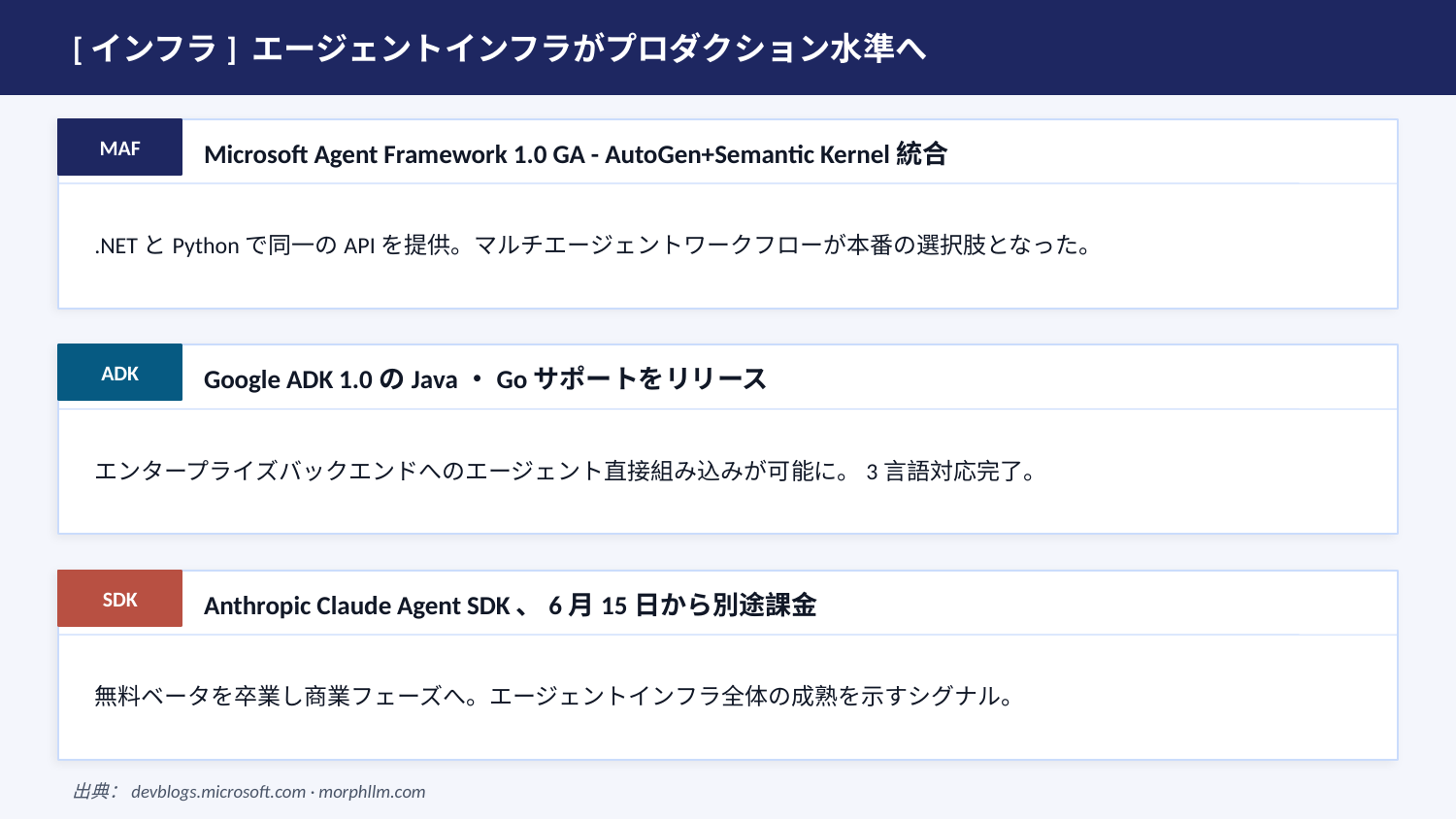

[インフラ] エージェントインフラがプロダクション水準へ

MAF
Microsoft Agent Framework 1.0 GA - AutoGen+Semantic Kernel統合

.NETとPythonで同一のAPIを提供。マルチエージェントワークフローが本番の選択肢となった。

ADK
Google ADK 1.0のJava・Goサポートをリリース

エンタープライズバックエンドへのエージェント直接組み込みが可能に。3言語対応完了。

SDK
Anthropic Claude Agent SDK、6月15日から別途課金

無料ベータを卒業し商業フェーズへ。エージェントインフラ全体の成熟を示すシグナル。
出典：devblogs.microsoft.com · morphllm.com